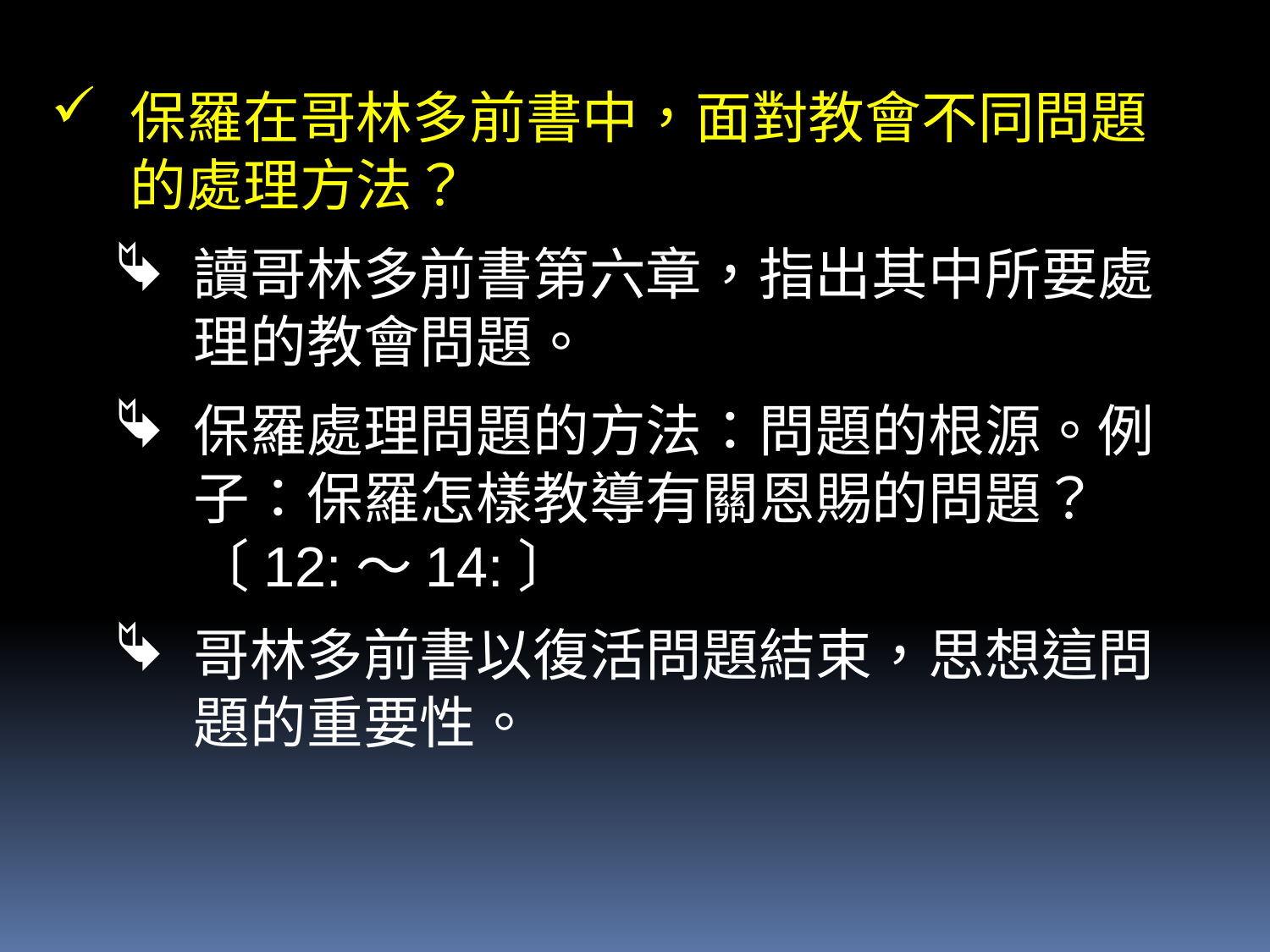

保羅在哥林多前書中，面對教會不同問題的處理方法？
讀哥林多前書第六章，指出其中所要處理的教會問題。
保羅處理問題的方法：問題的根源。例子：保羅怎樣教導有關恩賜的問題？〔12:～14:〕
哥林多前書以復活問題結束，思想這問題的重要性。